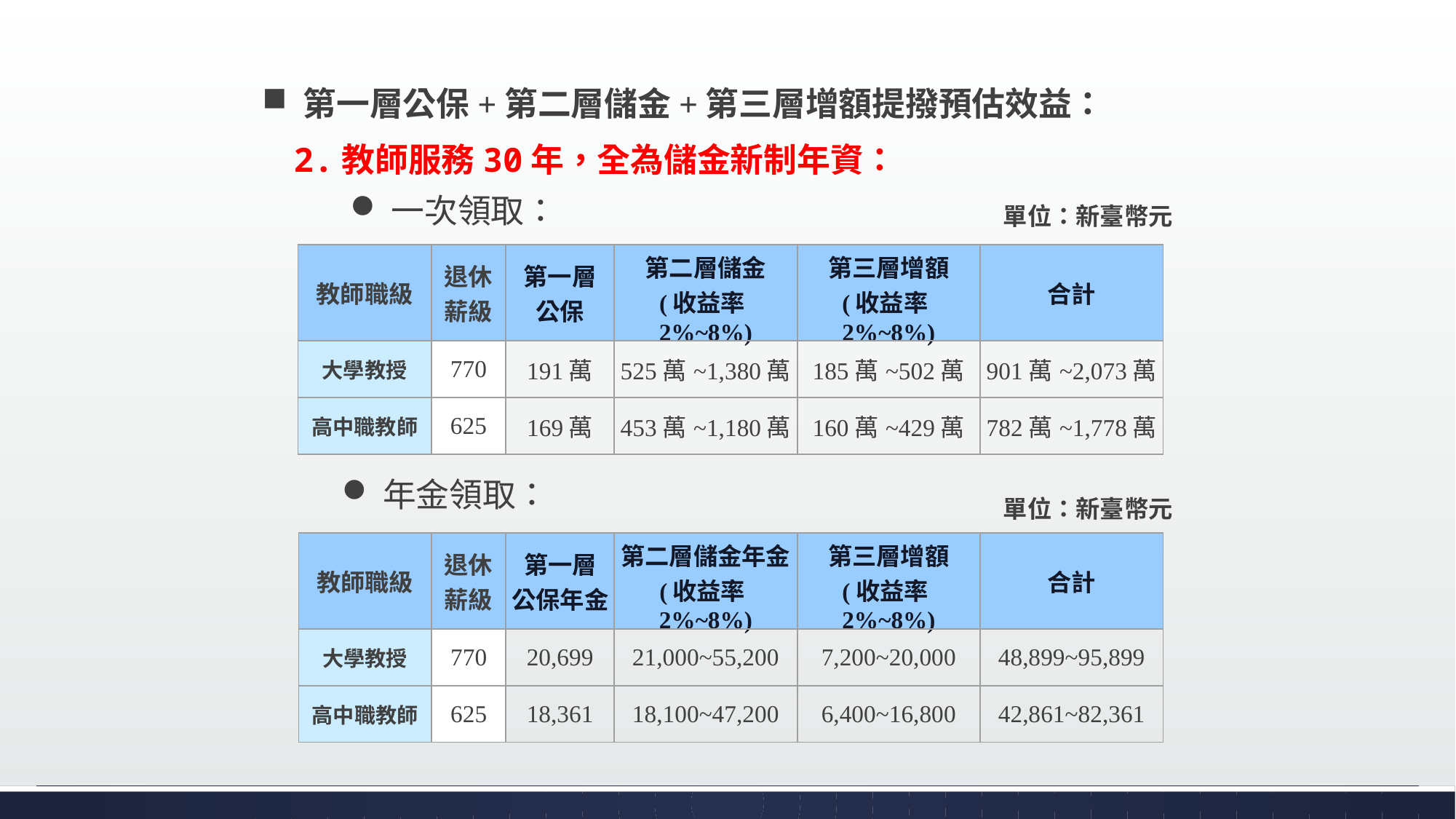

第一層公保+第二層儲金+第三層增額提撥預估效益：
2.教師服務30年，全為儲金新制年資：
一次領取：
單位：新臺幣元
| 教師職級 | 退休 薪級 | 第一層 公保 | 第二層儲金 (收益率2%~8%) | 第三層增額 (收益率2%~8%) | 合計 |
| --- | --- | --- | --- | --- | --- |
| 大學教授 | 770 | 191萬 | 525萬~1,380萬 | 185萬~502萬 | 901萬~2,073萬 |
| 高中職教師 | 625 | 169萬 | 453萬~1,180萬 | 160萬~429萬 | 782萬~1,778萬 |
年金領取：
單位：新臺幣元
| 教師職級 | 退休 薪級 | 第一層 公保年金 | 第二層儲金年金 (收益率2%~8%) | 第三層增額 (收益率2%~8%) | 合計 |
| --- | --- | --- | --- | --- | --- |
| 大學教授 | 770 | 20,699 | 21,000~55,200 | 7,200~20,000 | 48,899~95,899 |
| 高中職教師 | 625 | 18,361 | 18,100~47,200 | 6,400~16,800 | 42,861~82,361 |